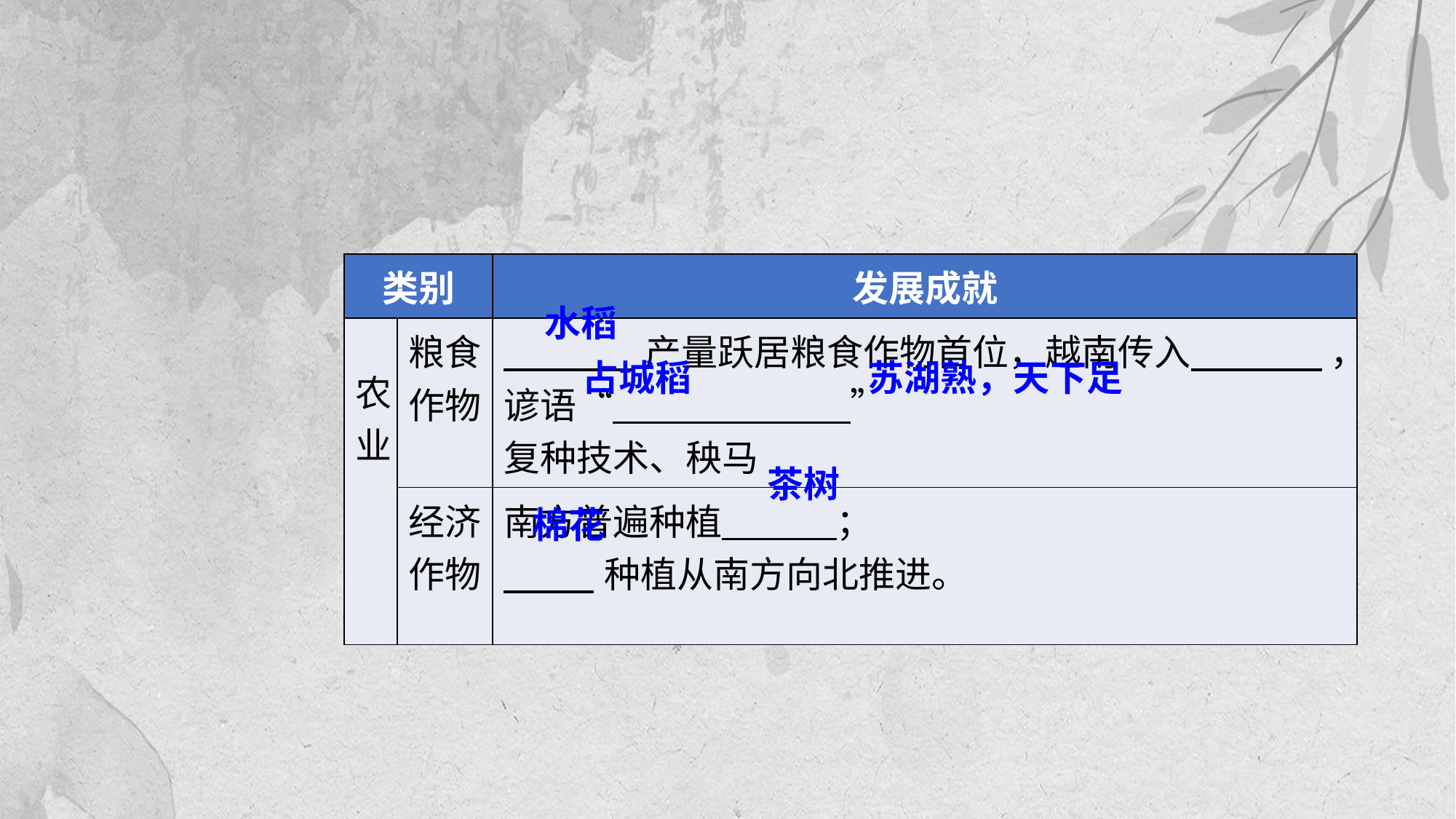

| 类别 |  | 发展成就 |
| --- | --- | --- |
| 农业 | 粮食作物 | 产量跃居粮食作物首位，越南传入 ，谚语“ ” 复种技术、秧马 |
|  | 经济作物 | 南方普遍种植 ； 种植从南方向北推进。 |
水稻
占城稻
苏湖熟，天下足
茶树
棉花